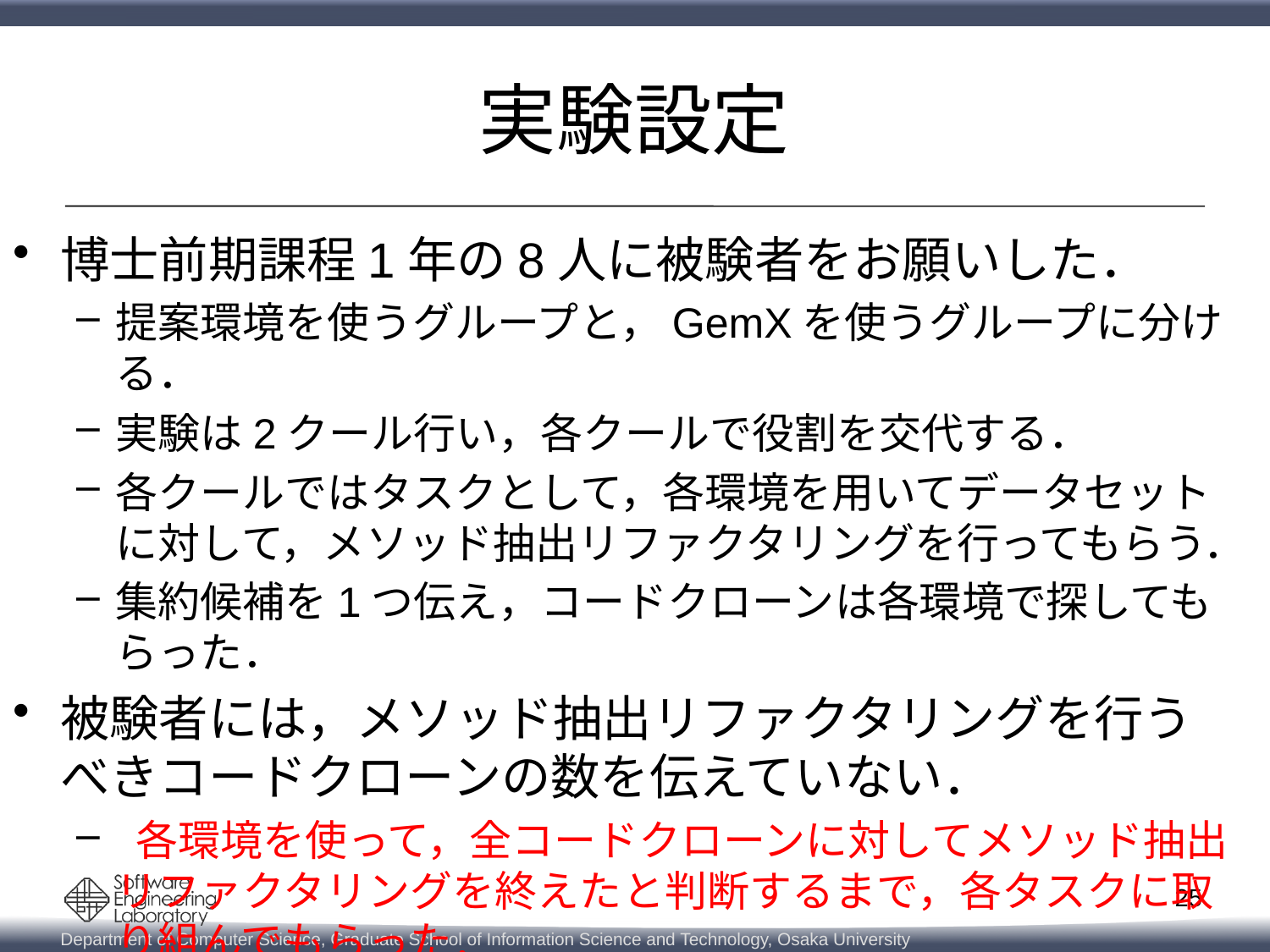

# 実験設定
博士前期課程1年の8人に被験者をお願いした．
提案環境を使うグループと，GemXを使うグループに分ける．
実験は2クール行い，各クールで役割を交代する．
各クールではタスクとして，各環境を用いてデータセットに対して，メソッド抽出リファクタリングを行ってもらう．
集約候補を1つ伝え，コードクローンは各環境で探してもらった．
被験者には，メソッド抽出リファクタリングを行うべきコードクローンの数を伝えていない．
 各環境を使って，全コードクローンに対してメソッド抽出リファクタリングを終えたと判断するまで，各タスクに取り組んでもらった．
25